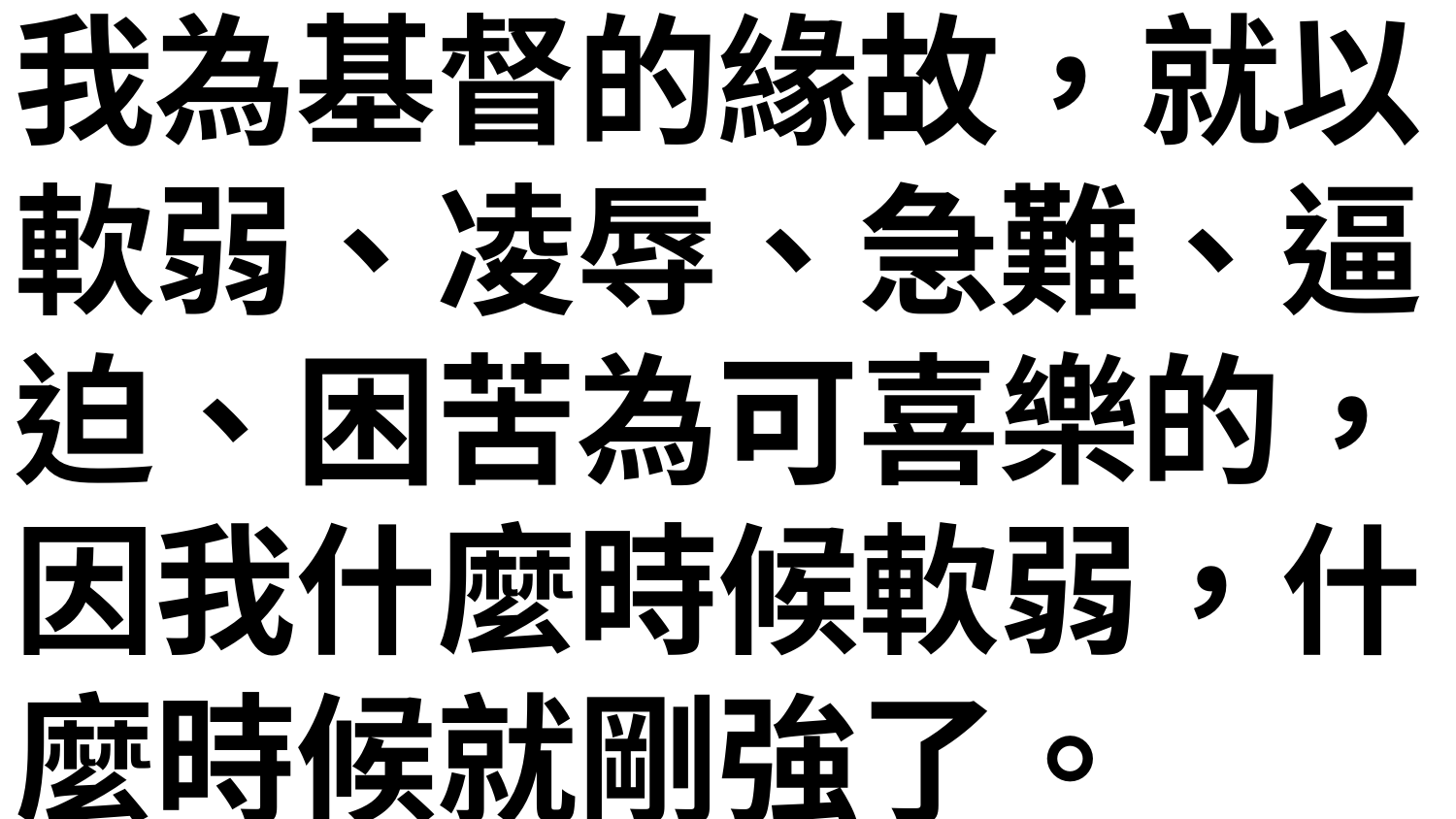

我為基督的緣故，就以軟弱、凌辱、急難、逼迫、困苦為可喜樂的，因我什麼時候軟弱，什麼時候就剛強了。